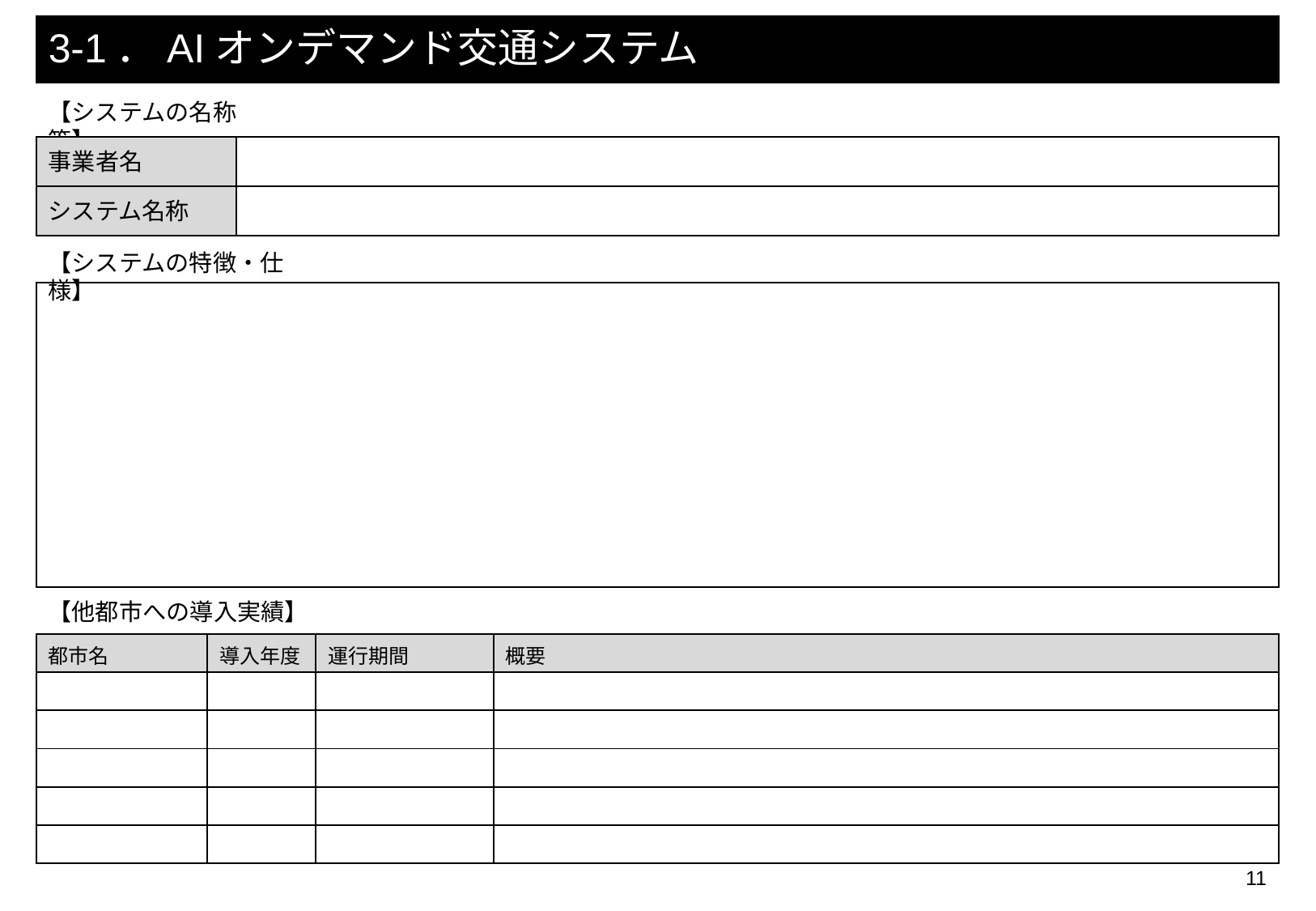

# 3-1．AIオンデマンド交通システム
【システムの名称等】
| 事業者名 |  |
| --- | --- |
| システム名称 |  |
【システムの特徴・仕様】
|  |
| --- |
【他都市への導入実績】
| 都市名 | 導入年度 | 運行期間 | 概要 |
| --- | --- | --- | --- |
|  |  |  |  |
|  |  |  |  |
|  |  |  |  |
|  |  |  |  |
|  |  |  |  |
11